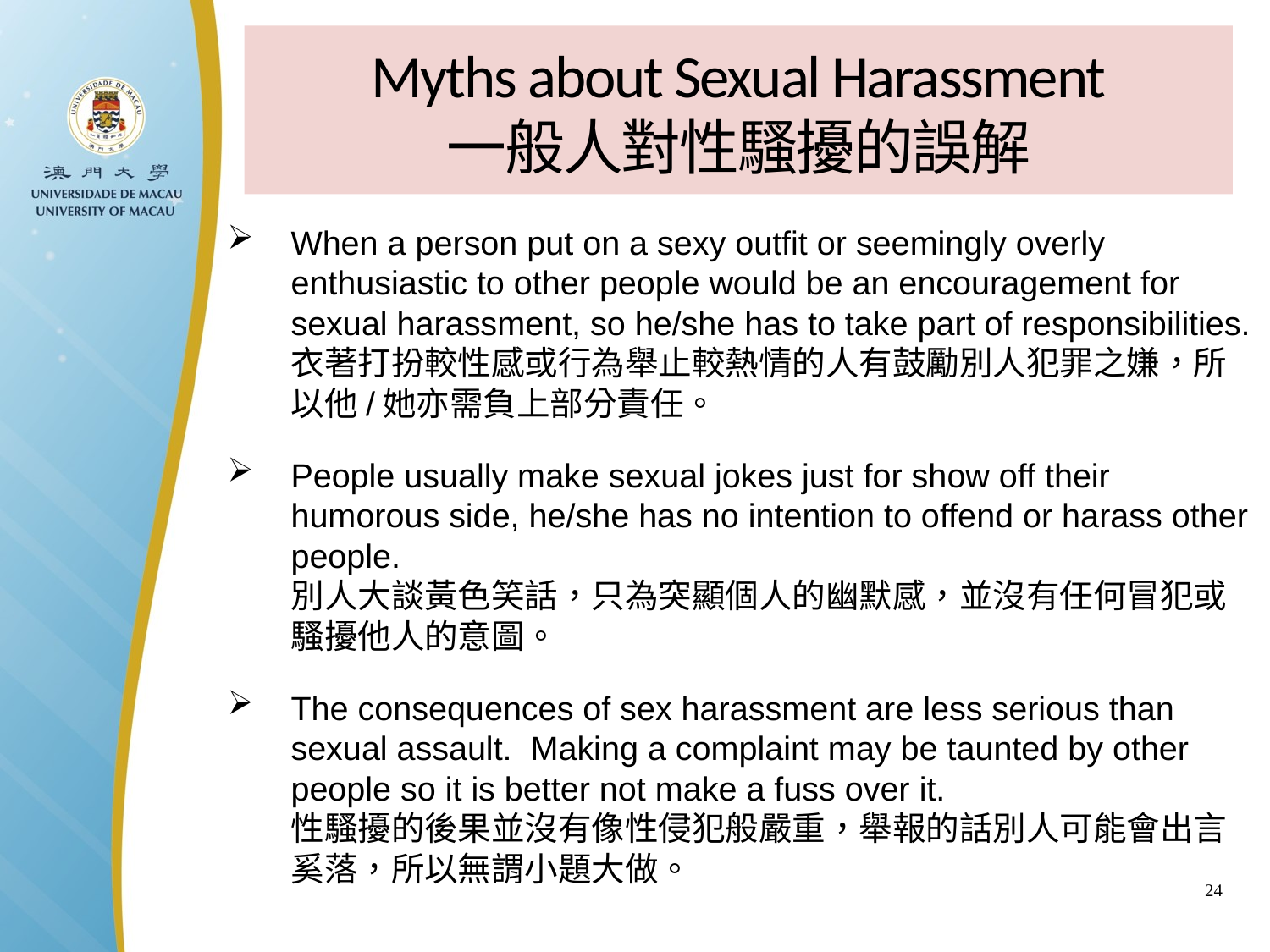

Myths about Sexual Harassment
一般人對性騷擾的誤解
When a person put on a sexy outfit or seemingly overly enthusiastic to other people would be an encouragement for sexual harassment, so he/she has to take part of responsibilities.
衣著打扮較性感或行為舉止較熱情的人有鼓勵別人犯罪之嫌，所以他/她亦需負上部分責任。
People usually make sexual jokes just for show off their humorous side, he/she has no intention to offend or harass other people.
別人大談黃色笑話，只為突顯個人的幽默感，並沒有任何冒犯或騷擾他人的意圖。
The consequences of sex harassment are less serious than sexual assault.  Making a complaint may be taunted by other people so it is better not make a fuss over it.
性騷擾的後果並沒有像性侵犯般嚴重，舉報的話別人可能會出言奚落，所以無謂小題大做。

24